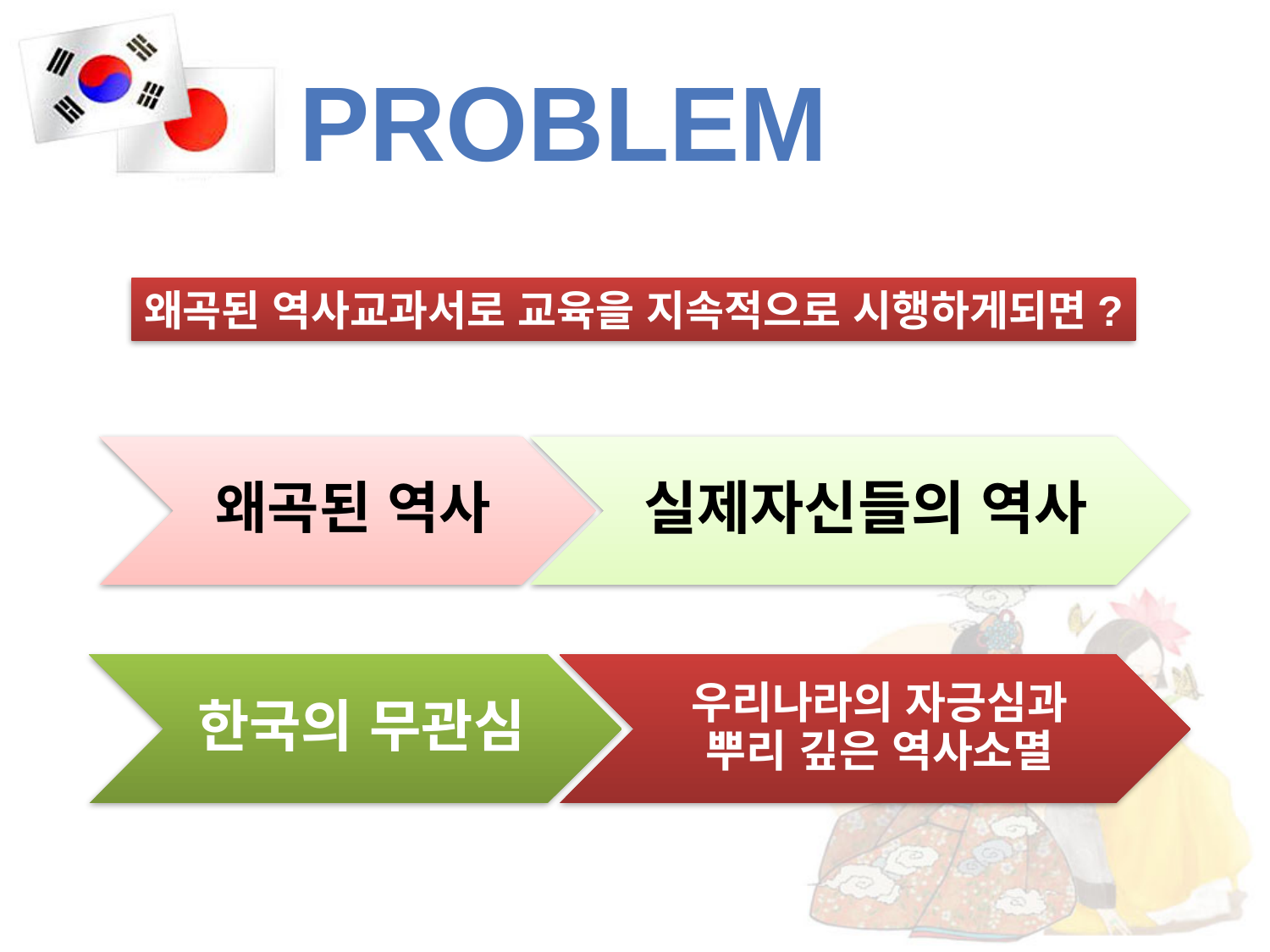

# problem
왜곡된 역사교과서로 교육을 지속적으로 시행하게되면?
왜곡된 역사
실제자신들의 역사
우리나라의 자긍심과 뿌리 깊은 역사소멸
한국의 무관심